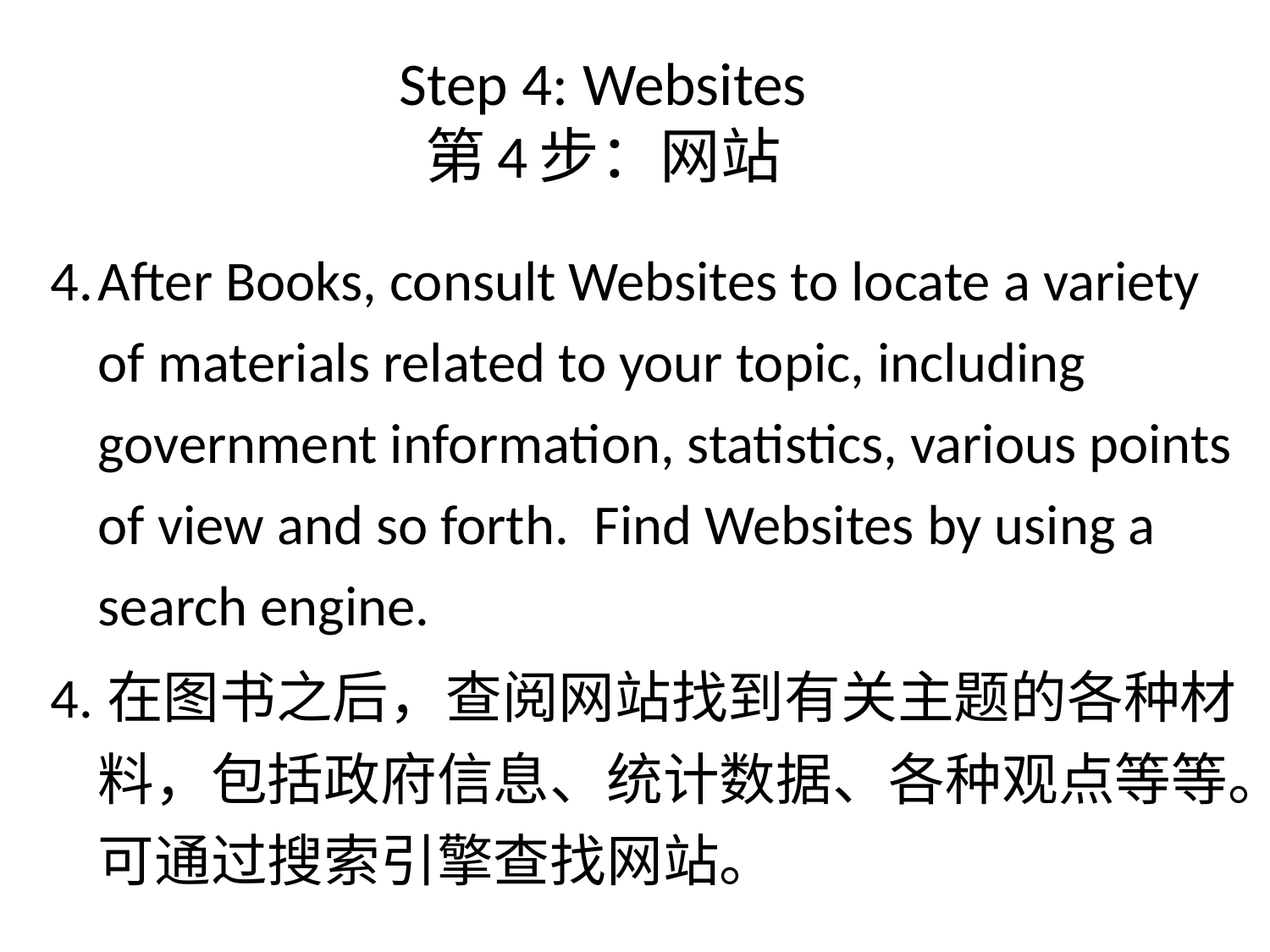

# Step 4: Websites 第4步：网站
4.	After Books, consult Websites to locate a variety of materials related to your topic, including government information, statistics, various points of view and so forth.  Find Websites by using a search engine.
4.在图书之后，查阅网站找到有关主题的各种材料​​，包括政府信息、统计数据、各种观点等等。可通过搜索引擎查找网站。